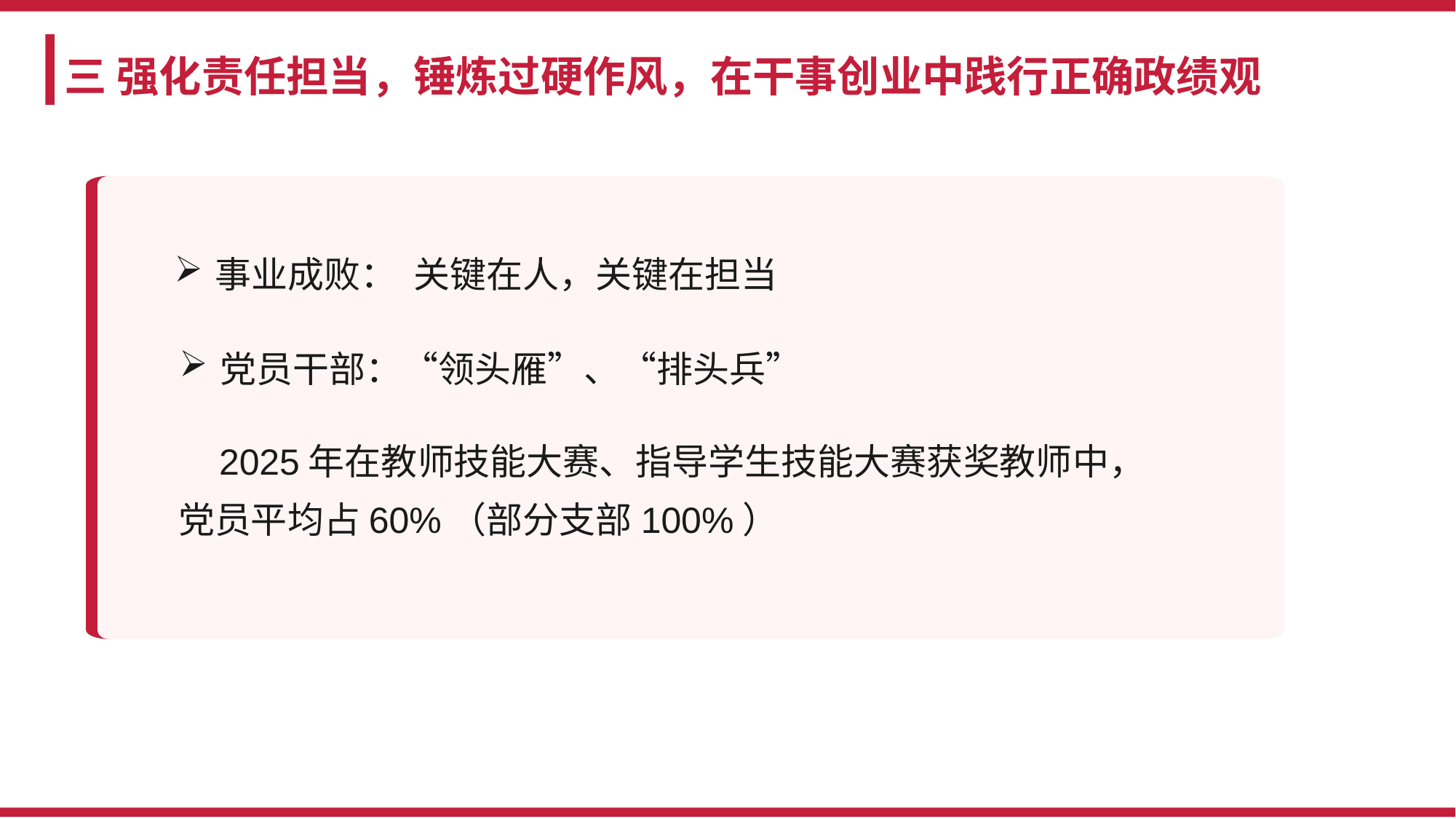

三 强化责任担当，锤炼过硬作风，在干事创业中践行正确政绩观

事业成败：  关键在人，关键在担当
党员干部：“领头雁”、“排头兵”
    2025年在教师技能大赛、指导学生技能大赛获奖教师中，党员平均占60%（部分支部100%）